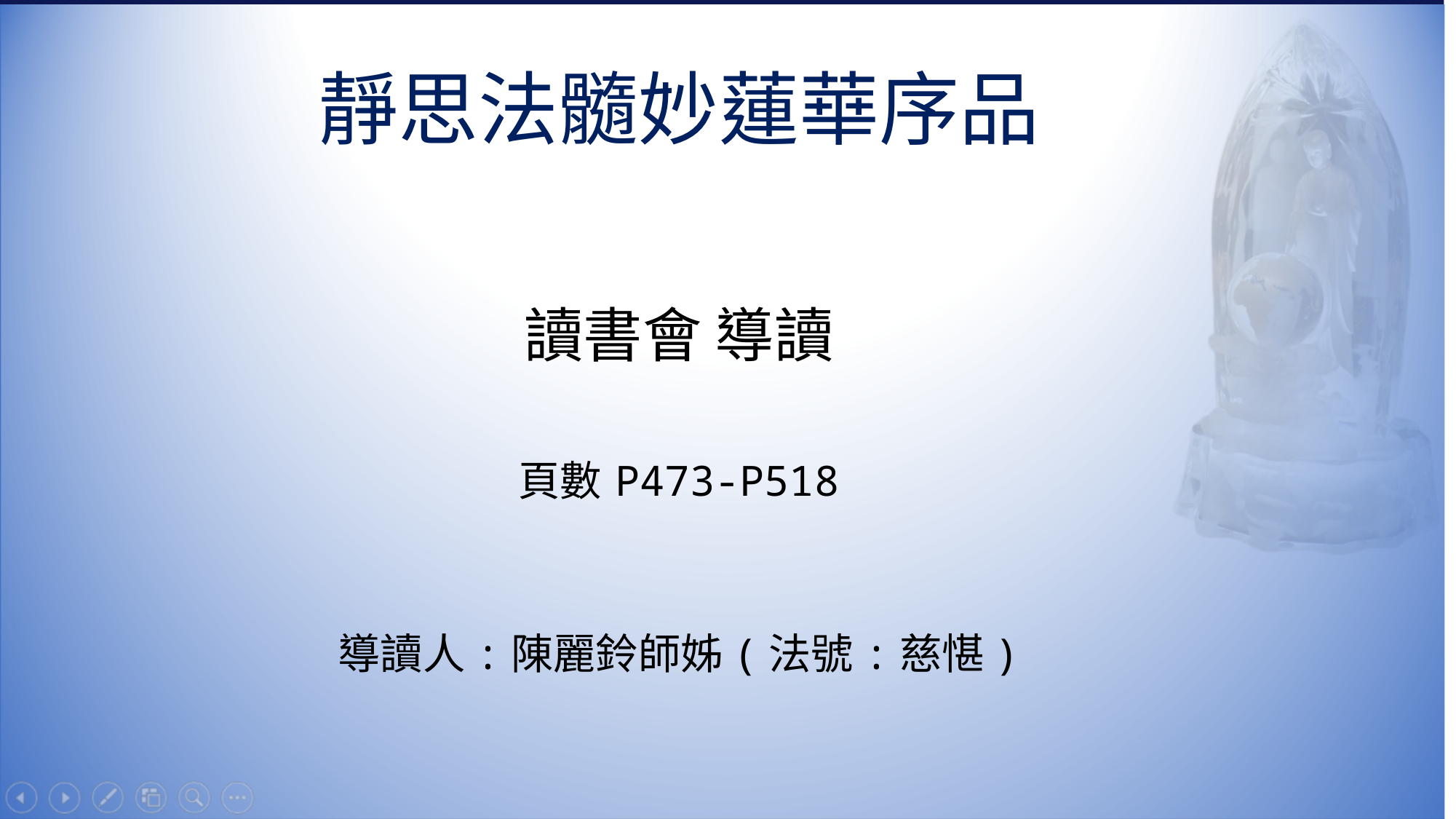

# 靜思法髓妙蓮華序品
讀書會 導讀

頁數 P473-P518
導讀人:陳麗鈴師姊(法號:慈愖)